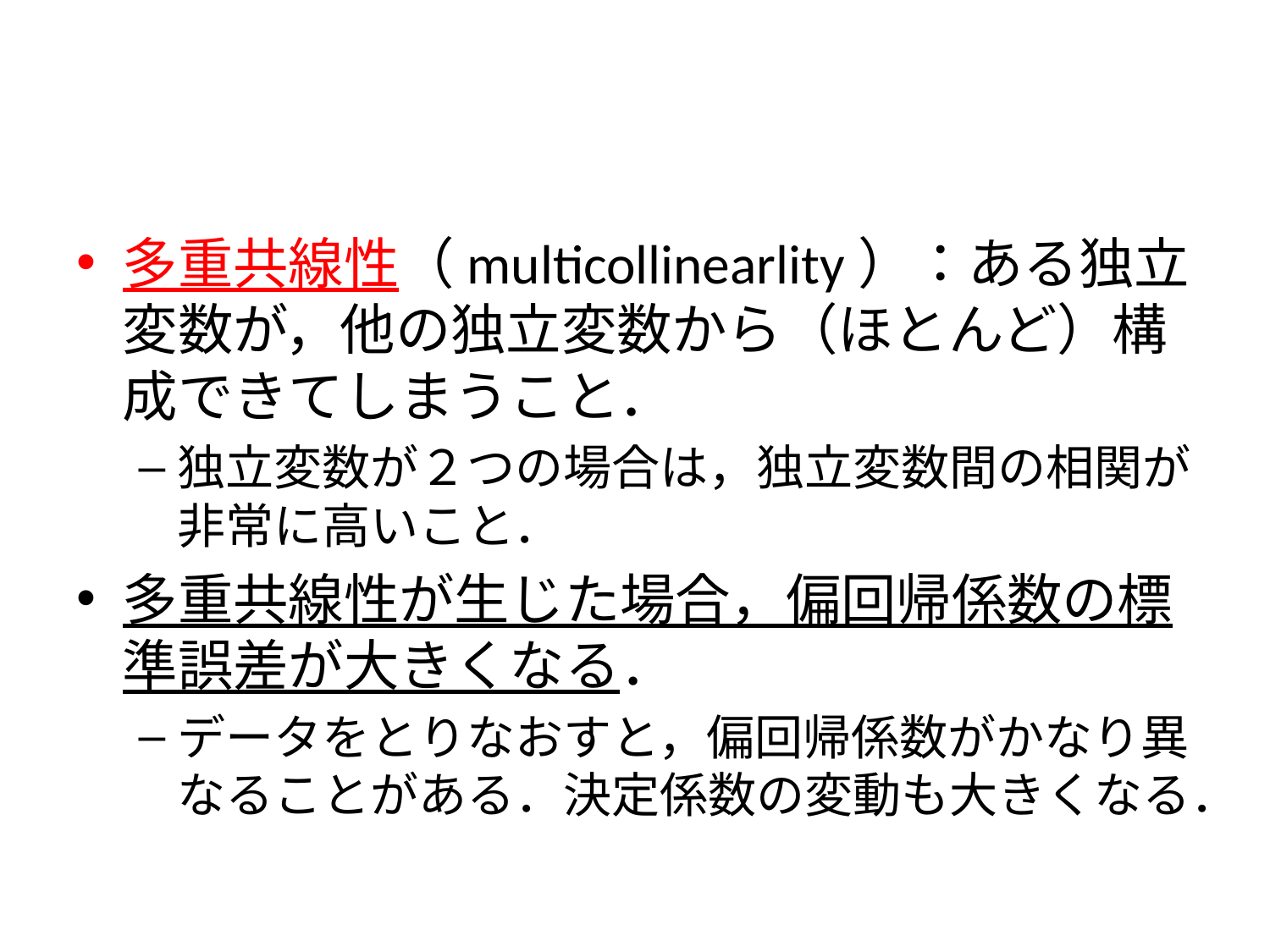

#
多重共線性（multicollinearlity）：ある独立変数が，他の独立変数から（ほとんど）構成できてしまうこと．
独立変数が２つの場合は，独立変数間の相関が非常に高いこと．
多重共線性が生じた場合，偏回帰係数の標準誤差が大きくなる．
データをとりなおすと，偏回帰係数がかなり異なることがある．決定係数の変動も大きくなる．